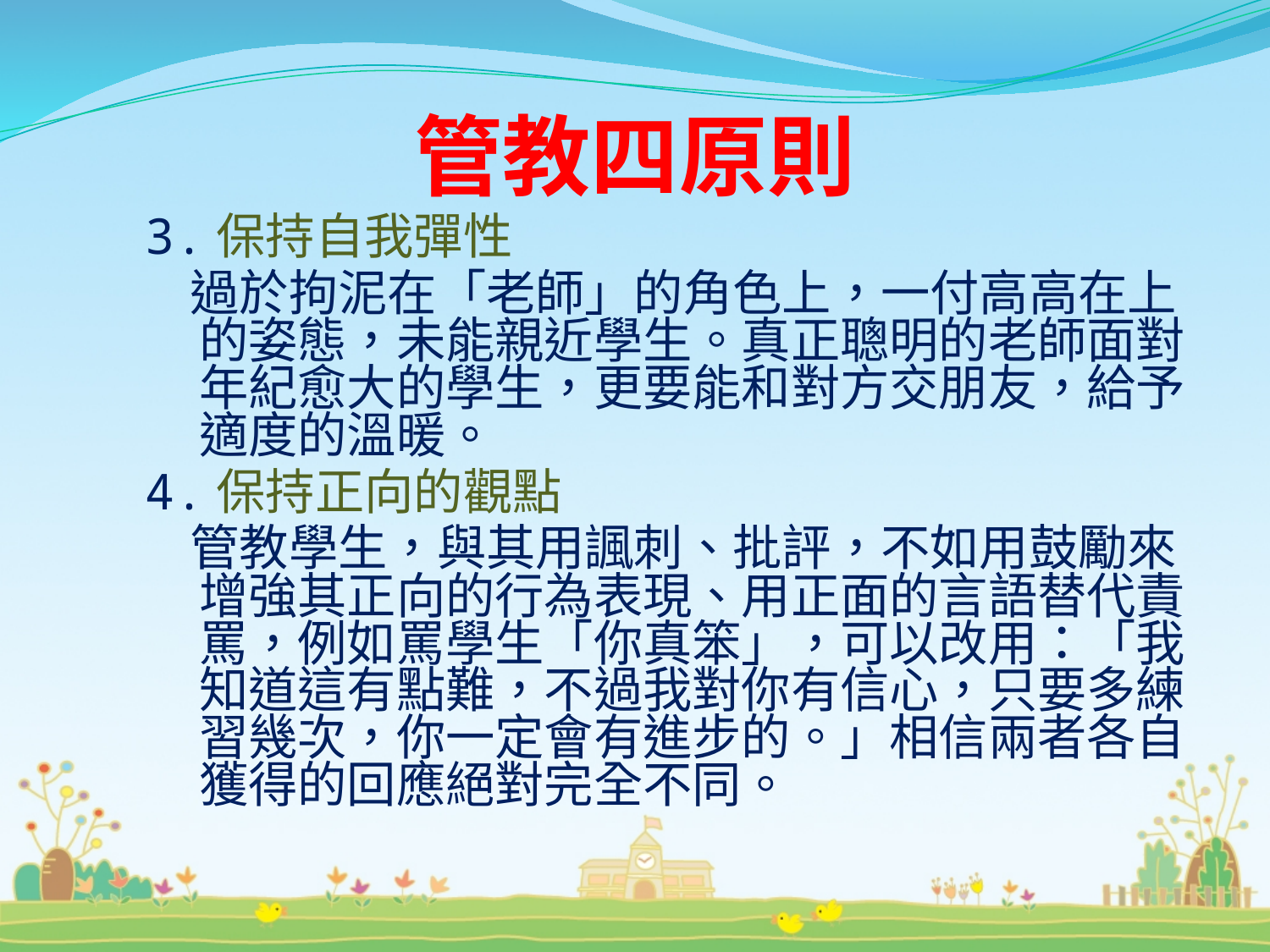

# 管教四原則
3.保持自我彈性
   過於拘泥在「老師」的角色上，一付高高在上的姿態，未能親近學生。真正聰明的老師面對年紀愈大的學生，更要能和對方交朋友，給予適度的溫暖。
4.保持正向的觀點
   管教學生，與其用諷刺、批評，不如用鼓勵來增強其正向的行為表現、用正面的言語替代責罵，例如罵學生「你真笨」，可以改用：「我知道這有點難，不過我對你有信心，只要多練習幾次，你一定會有進步的。」相信兩者各自獲得的回應絕對完全不同。